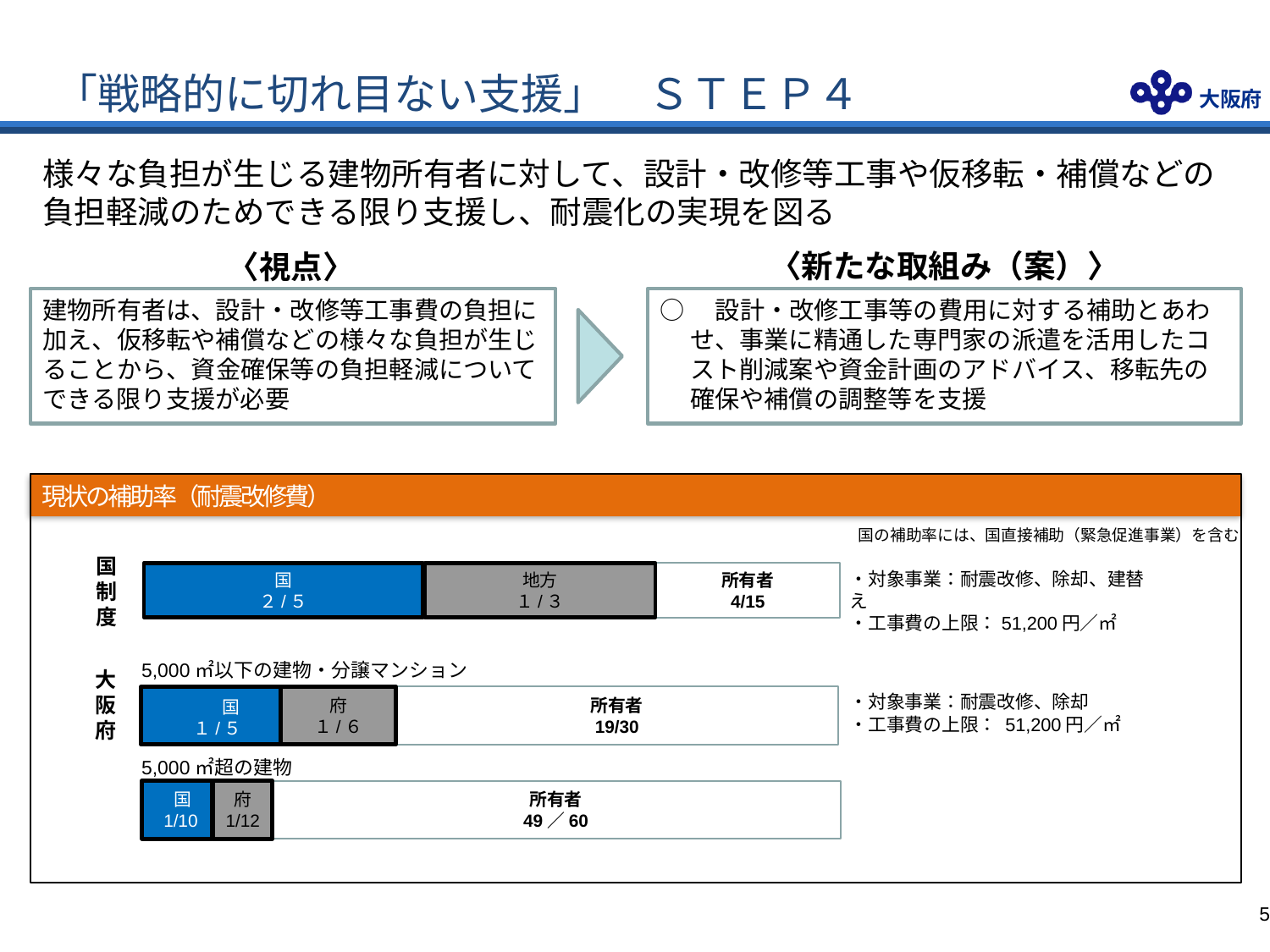

支援策の方向性「負担軽減の支援」
　「戦略的に切れ目ない支援」　ＳＴＥＰ４
様々な負担が生じる建物所有者に対して、設計・改修等工事や仮移転・補償などの負担軽減のためできる限り支援し、耐震化の実現を図る
〈新たな取組み（案）〉
〈視点〉
建物所有者は、設計・改修等工事費の負担に加え、仮移転や補償などの様々な負担が生じることから、資金確保等の負担軽減についてできる限り支援が必要
○　設計・改修工事等の費用に対する補助とあわせ、事業に精通した専門家の派遣を活用したコスト削減案や資金計画のアドバイス、移転先の確保や補償の調整等を支援

現状の補助率（耐震改修費）
国の補助率には、国直接補助（緊急促進事業）を含む
国
制
度
・対象事業：耐震改修、除却、建替え
・工事費の上限：51,200円／㎡
国
２/５
地方
１/３
所有者
4/15
5,000㎡以下の建物・分譲マンション
大
阪
府
・対象事業：耐震改修、除却
・工事費の上限： 51,200円／㎡
　　　　国
　　　１/５
府
１/６
所有者
19/30
5,000㎡超の建物
　　国
　1/10
府
1/12
所有者
49／60
5